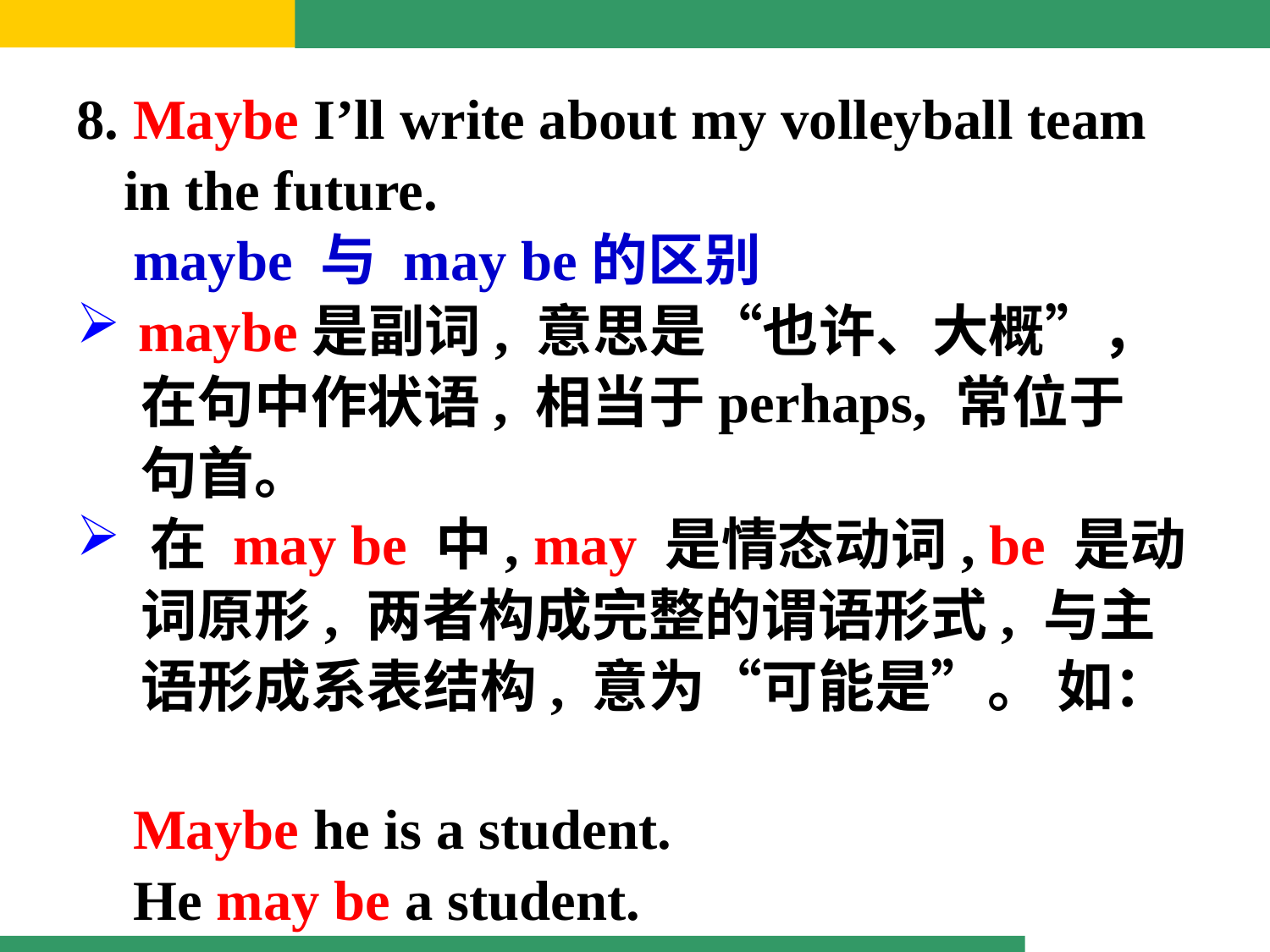

8. Maybe I’ll write about my volleyball team in the future.
    maybe 与 may be的区别
 maybe是副词, 意思是“也许、大概”，
    在句中作状语, 相当于perhaps, 常位于
    句首。
 在 may be 中, may 是情态动词, be 是动
    词原形, 两者构成完整的谓语形式, 与主
    语形成系表结构, 意为“可能是”。 如：
    Maybe he is a student.
    He may be a student.